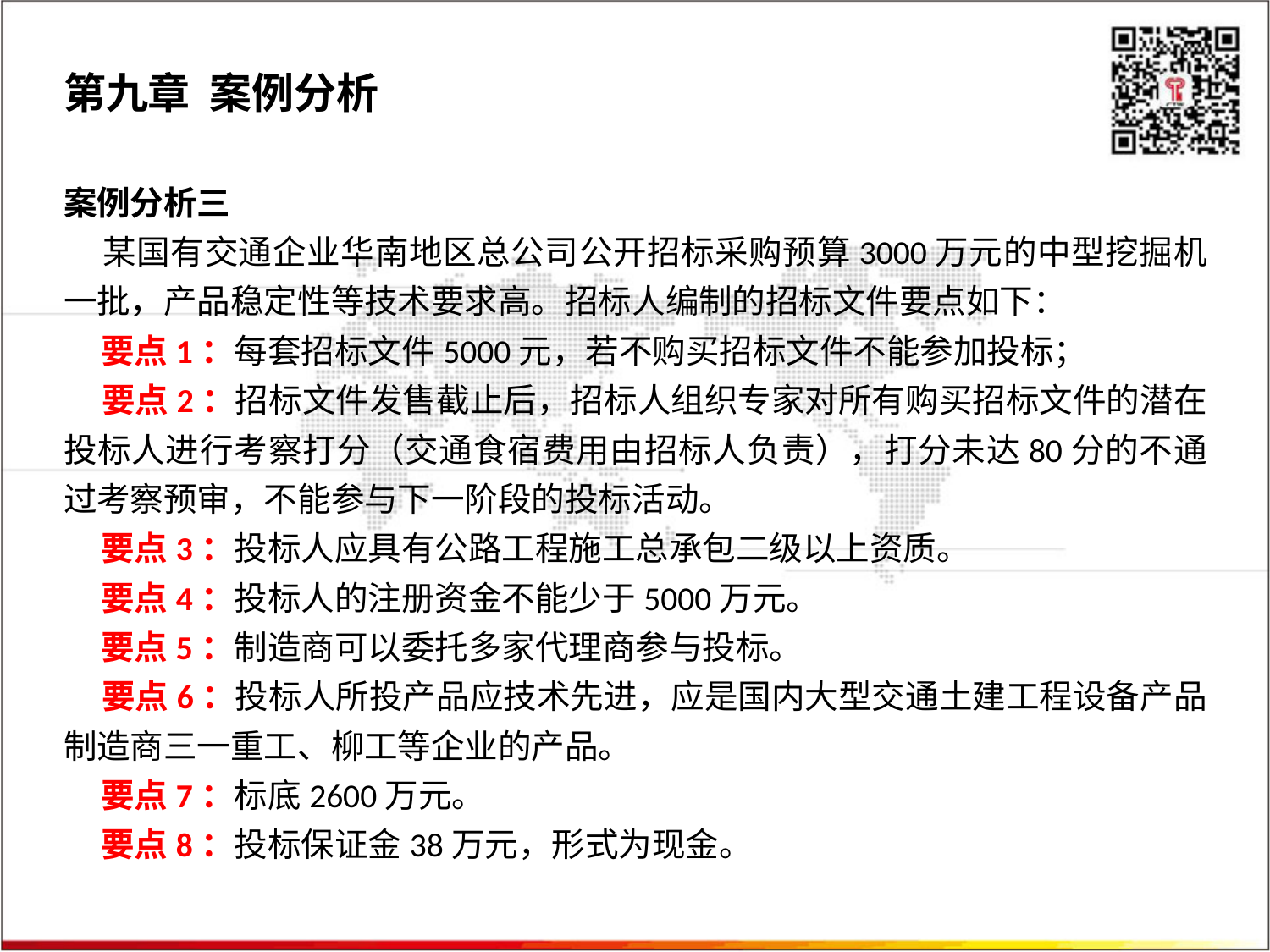

第九章  案例分析
案例分析三
    某国有交通企业华南地区总公司公开招标采购预算3000万元的中型挖掘机一批，产品稳定性等技术要求高。招标人编制的招标文件要点如下：
    要点1：每套招标文件5000元，若不购买招标文件不能参加投标；
    要点2：招标文件发售截止后，招标人组织专家对所有购买招标文件的潜在投标人进行考察打分（交通食宿费用由招标人负责），打分未达80分的不通过考察预审，不能参与下一阶段的投标活动。
    要点3：投标人应具有公路工程施工总承包二级以上资质。
    要点4：投标人的注册资金不能少于5000万元。
    要点5：制造商可以委托多家代理商参与投标。
    要点6：投标人所投产品应技术先进，应是国内大型交通土建工程设备产品制造商三一重工、柳工等企业的产品。
    要点7：标底2600万元。
    要点8：投标保证金38万元，形式为现金。